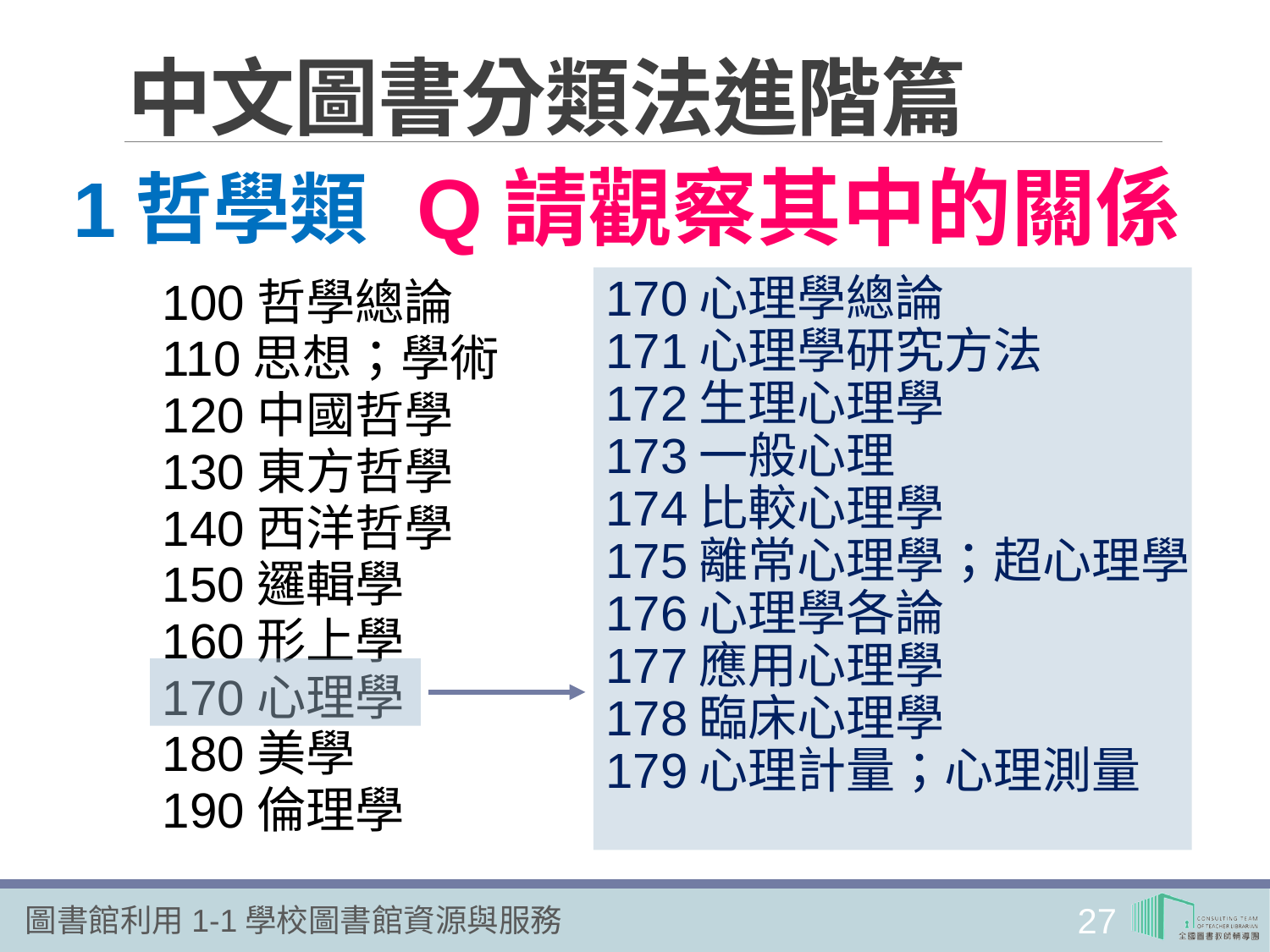

# 中文圖書分類法進階篇
Q請觀察其中的關係
1哲學類
100哲學總論
110思想；學術
120中國哲學
130東方哲學
140西洋哲學
150邏輯學
160形上學
170心理學
180美學
190倫理學
170心理學總論
171心理學研究方法
172生理心理學
173一般心理
174比較心理學
175離常心理學；超心理學
176心理學各論
177應用心理學
178臨床心理學
179心理計量；心理測量